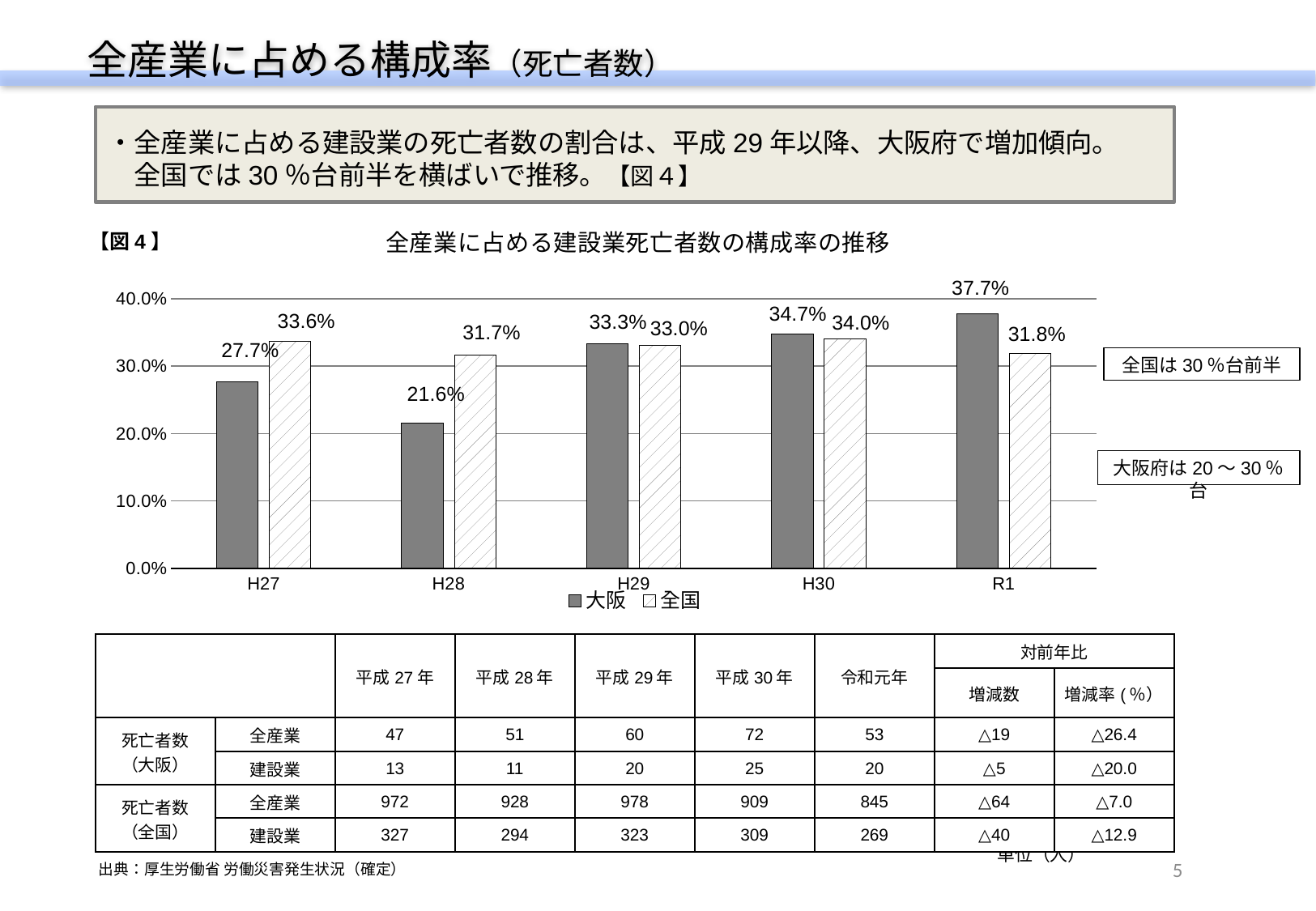

全産業に占める構成率（死亡者数）
・全産業に占める建設業の死亡者数の割合は、平成29年以降、大阪府で増加傾向。
　全国では30％台前半を横ばいで推移。【図４】

### Chart: 全産業に占める建設業死亡者数の構成率の推移

| Category | 大阪 | 全国 |
|---|---|---|
| H27 | 0.2765957446808511 | 0.33641975308641975 |
| H28 | 0.21568627450980393 | 0.3168103448275862 |
| H29 | 0.3333333333333333 | 0.33026584867075665 |
| H30 | 0.3472222222222222 | 0.33993399339933994 |
| R1 | 0.37735849056603776 | 0.3183431952662722 |
37.7%
34.7%
33.6%
33.3%
34.0%
33.0%
31.7%
31.8%
27.7%
21.6%
【図4】
全国は30％台前半
大阪府は20～30％台
|  |  | 平成27年 | 平成28年 | 平成29年 | 平成30年 | 令和元年 | 対前年比 |  |
| --- | --- | --- | --- | --- | --- | --- | --- | --- |
|  |  |  |  |  |  |  | 増減数 | 増減率(％） |
| 死亡者数 （大阪） | 全産業 | 47 | 51 | 60 | 72 | 53 | △19 | △26.4 |
|  | 建設業 | 13 | 11 | 20 | 25 | 20 | △5 | △20.0 |
| 死亡者数 （全国） | 全産業 | 972 | 928 | 978 | 909 | 845 | △64 | △7.0 |
|  | 建設業 | 327 | 294 | 323 | 309 | 269 | △40 | △12.9 |
単位（人）
5
   出典：厚生労働省 労働災害発生状況（確定）